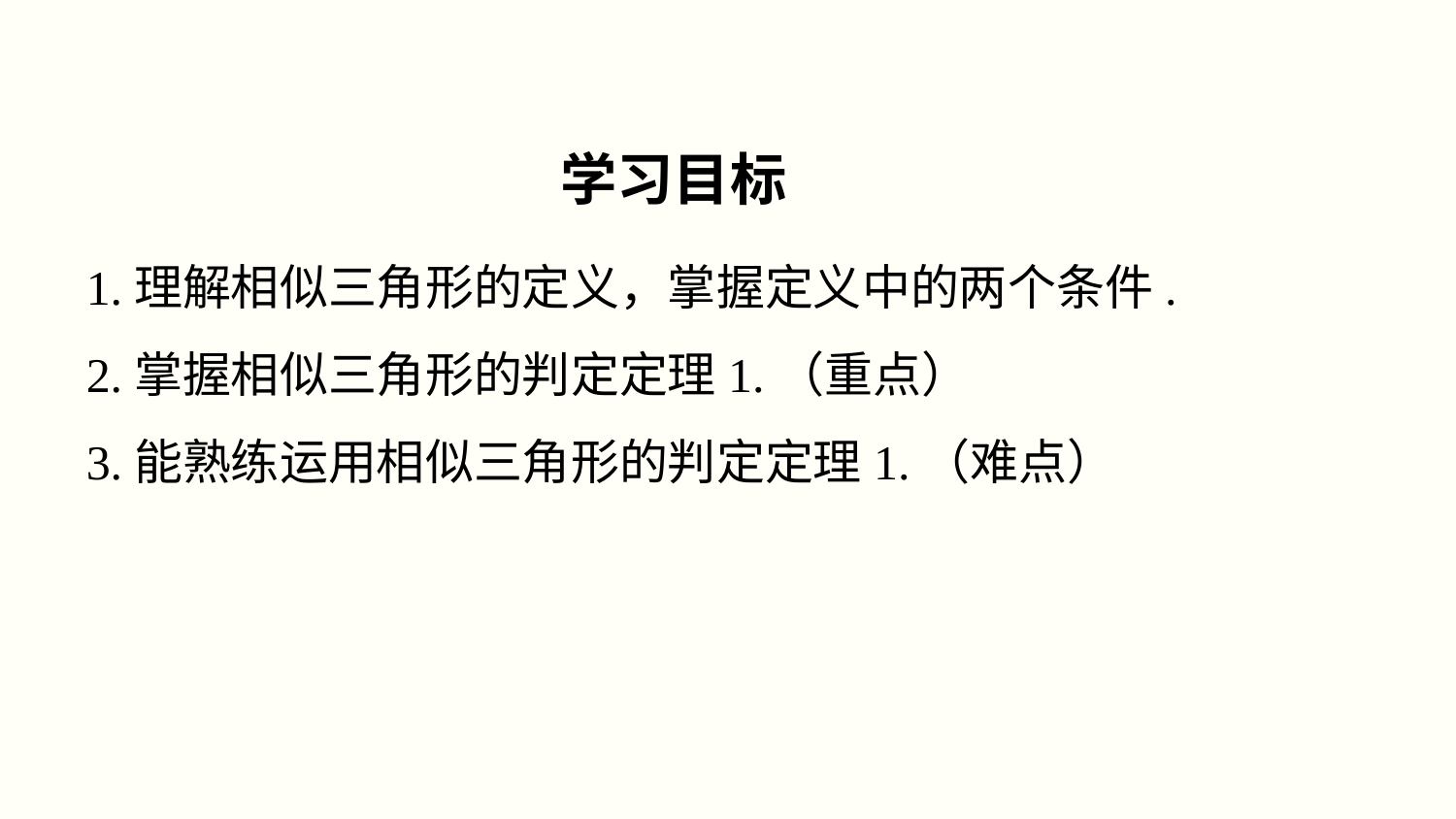

学习目标
1.理解相似三角形的定义，掌握定义中的两个条件.
2.掌握相似三角形的判定定理1.（重点）
3.能熟练运用相似三角形的判定定理1.（难点）